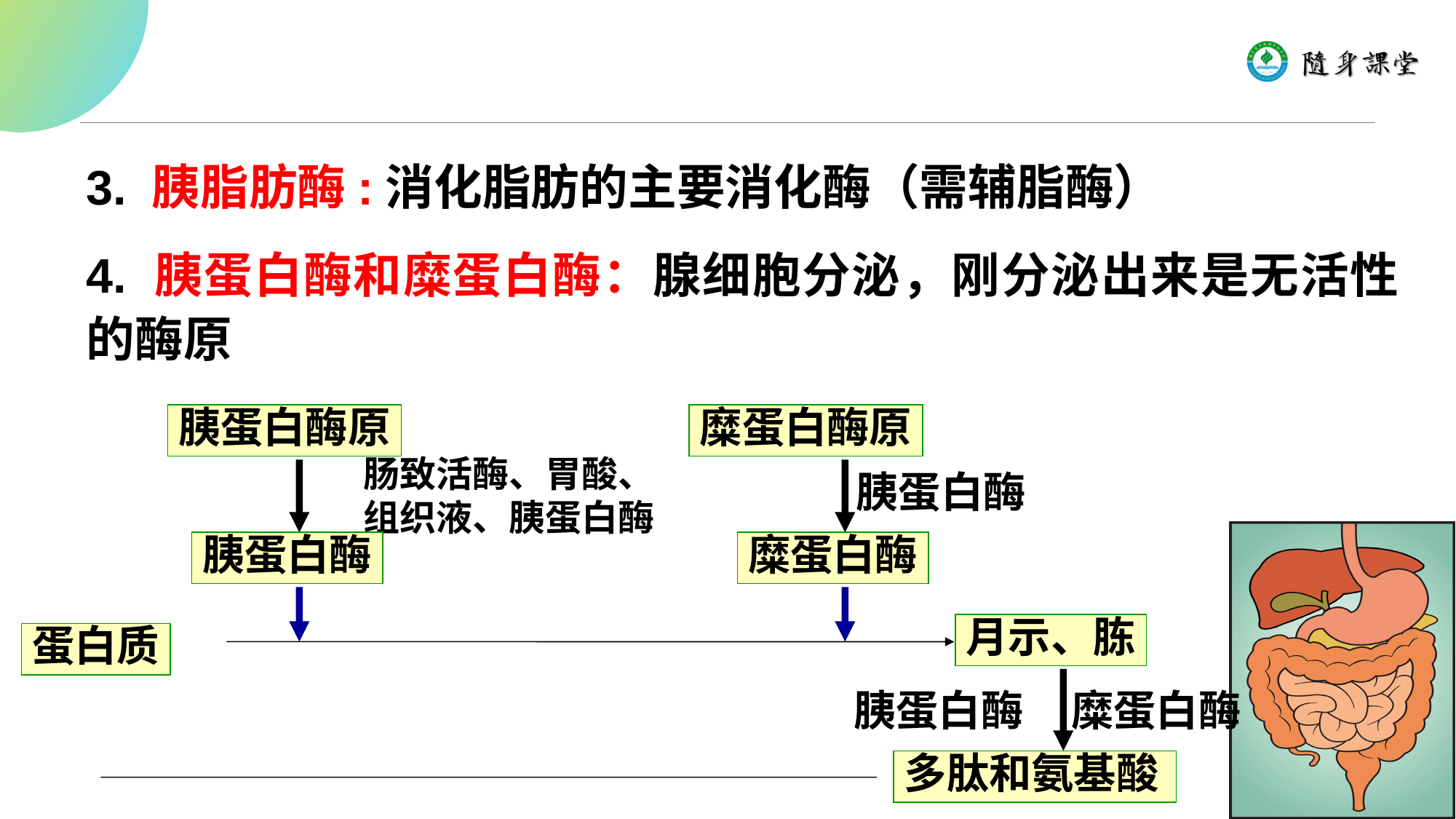

3. 胰脂肪酶:消化脂肪的主要消化酶（需辅脂酶）
4. 胰蛋白酶和糜蛋白酶：腺细胞分泌，刚分泌出来是无活性的酶原
胰蛋白酶原
糜蛋白酶原
肠致活酶、胃酸、
组织液、胰蛋白酶

胰蛋白酶

胰蛋白酶
糜蛋白酶

月示、胨
蛋白质

胰蛋白酶     糜蛋白酶
多肽和氨基酸